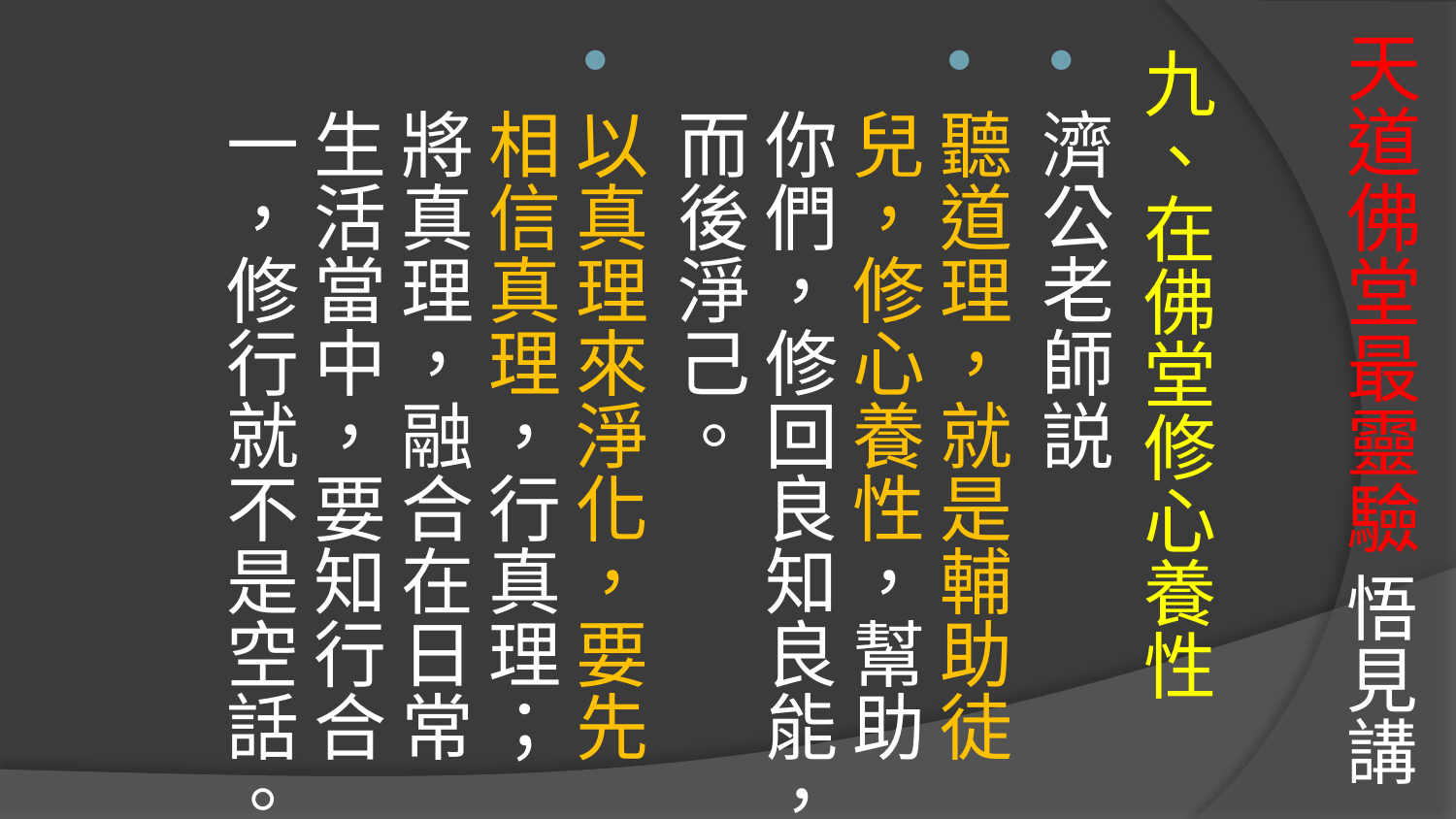

# 天道佛堂最靈驗 悟見講
九、在佛堂修心養性
濟公老師説
聽道理，就是輔助徒兒，修心養性，幫助你們，修回良知良能，而後淨己。
以真理來淨化，要先相信真理，行真理；將真理，融合在日常生活當中，要知行合一，修行就不是空話。